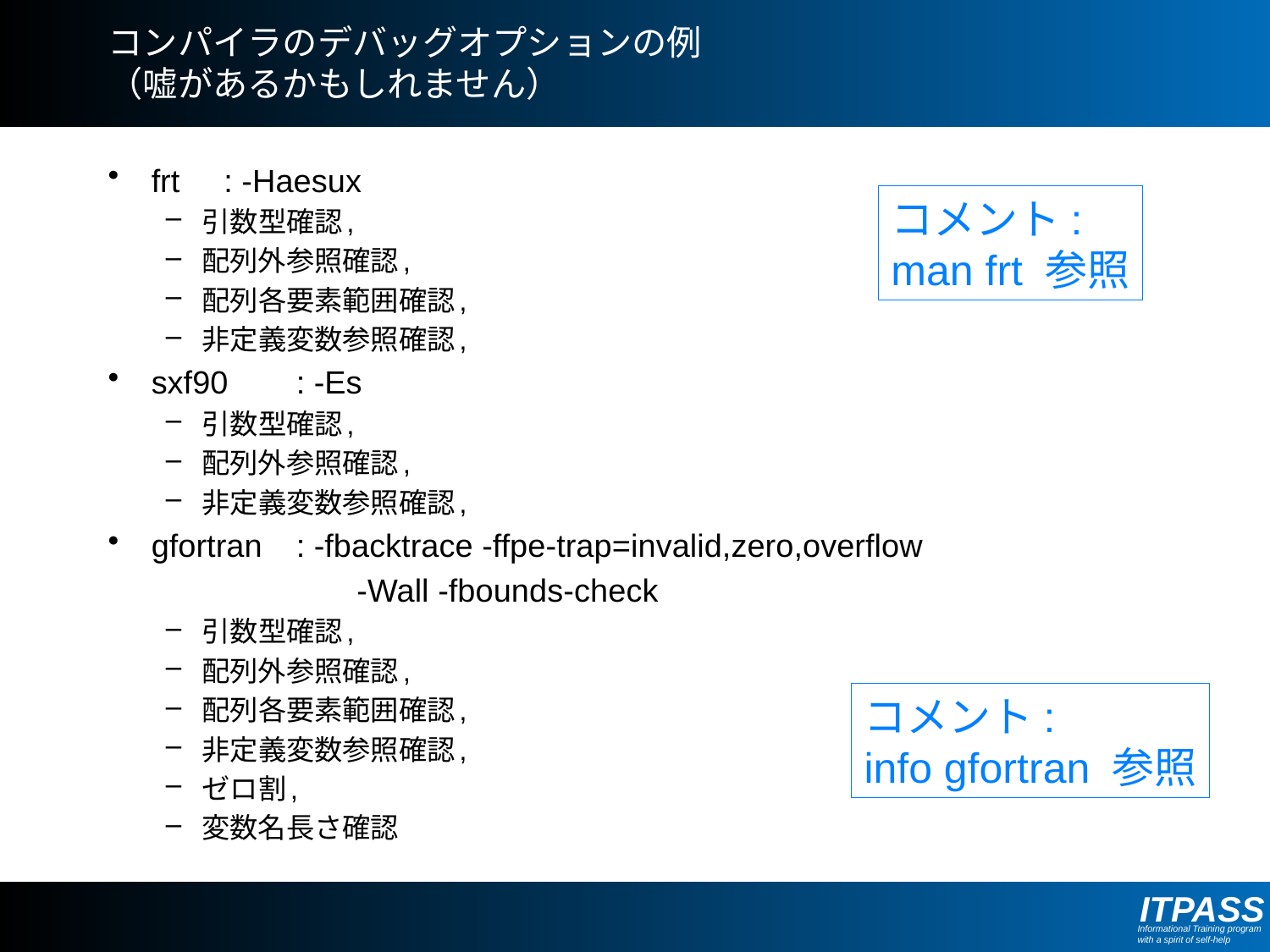

# コンパイラのデバッグオプションの例 （嘘があるかもしれません）
frt		: -Haesux
引数型確認,
配列外参照確認,
配列各要素範囲確認,
非定義変数参照確認,
sxf90	: -Es
引数型確認,
配列外参照確認,
非定義変数参照確認,
gfortran	: -fbacktrace -ffpe-trap=invalid,zero,overflow
                            -Wall -fbounds-check
引数型確認,
配列外参照確認,
配列各要素範囲確認,
非定義変数参照確認,
ゼロ割,
変数名長さ確認
コメント:
man frt 参照
コメント:
info gfortran 参照